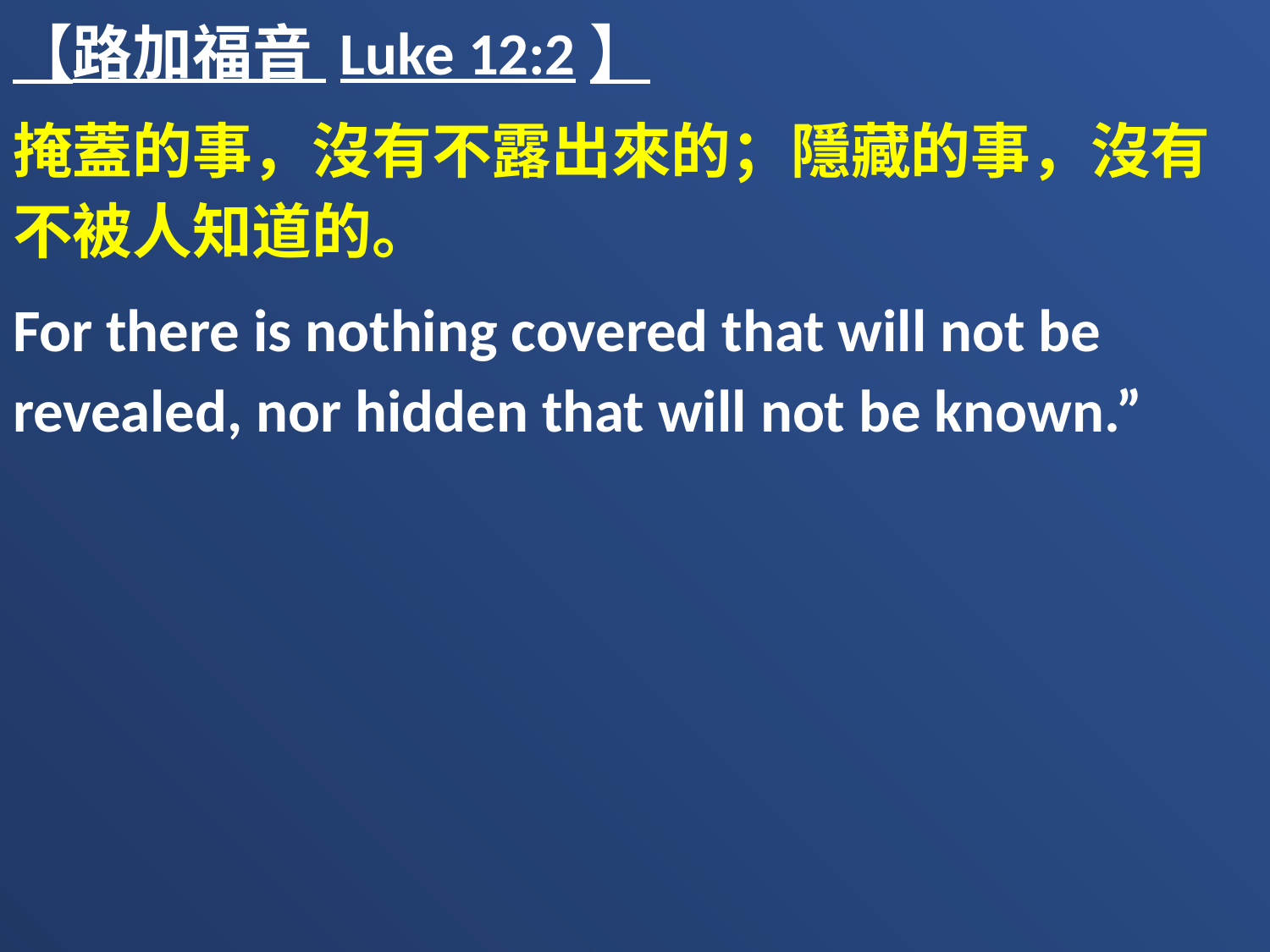

【路加福音 Luke 12:2】
掩蓋的事，沒有不露出來的；隱藏的事，沒有不被人知道的。
For there is nothing covered that will not be revealed, nor hidden that will not be known.”